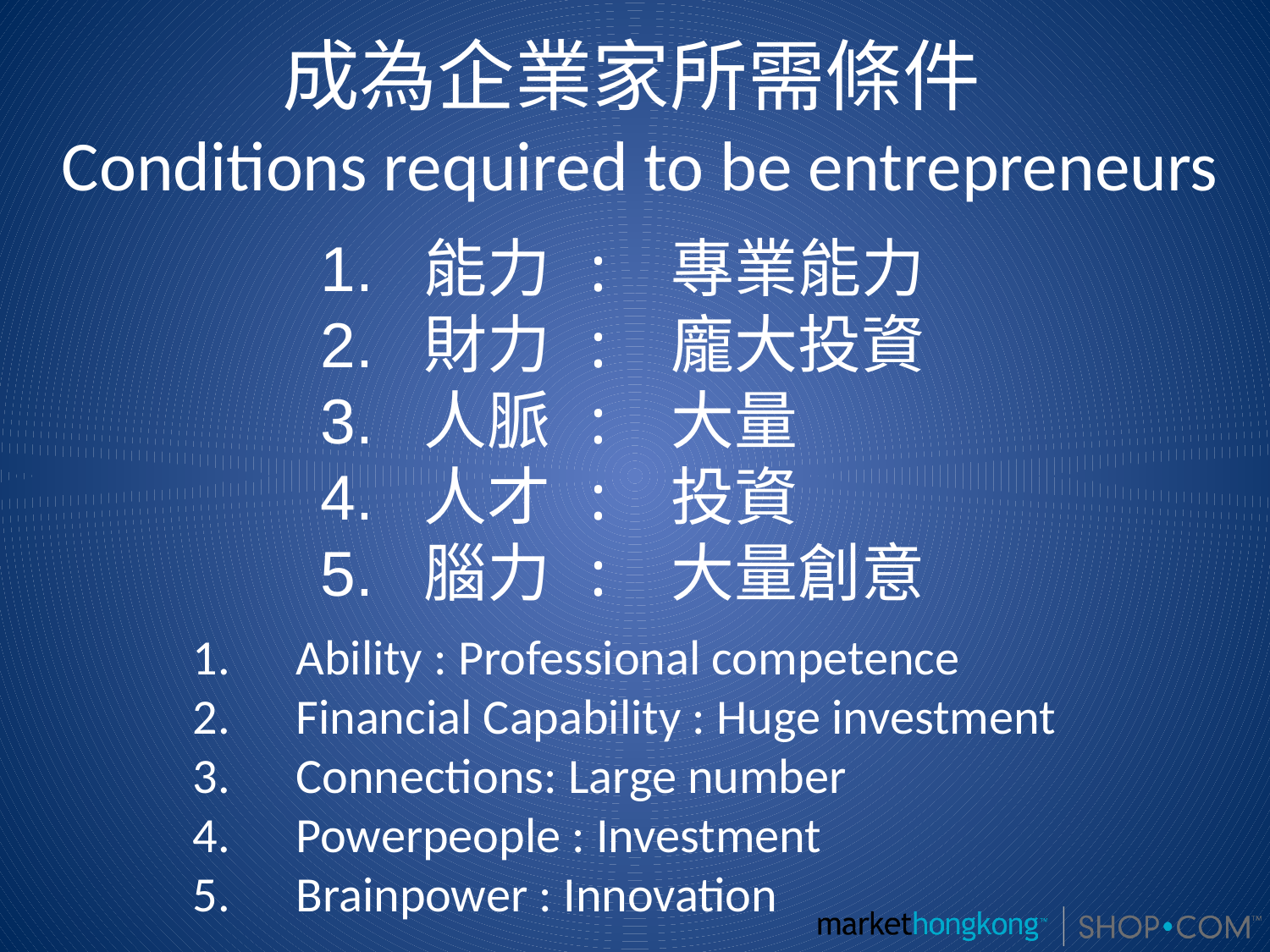

# 成為企業家所需條件 Conditions required to be entrepreneurs
能力 : 專業能力
財力 : 龐大投資
人脈 : 大量
人才 : 投資
腦力 : 大量創意
Ability : Professional competence
Financial Capability : Huge investment
Connections: Large number
Powerpeople : Investment
Brainpower : Innovation